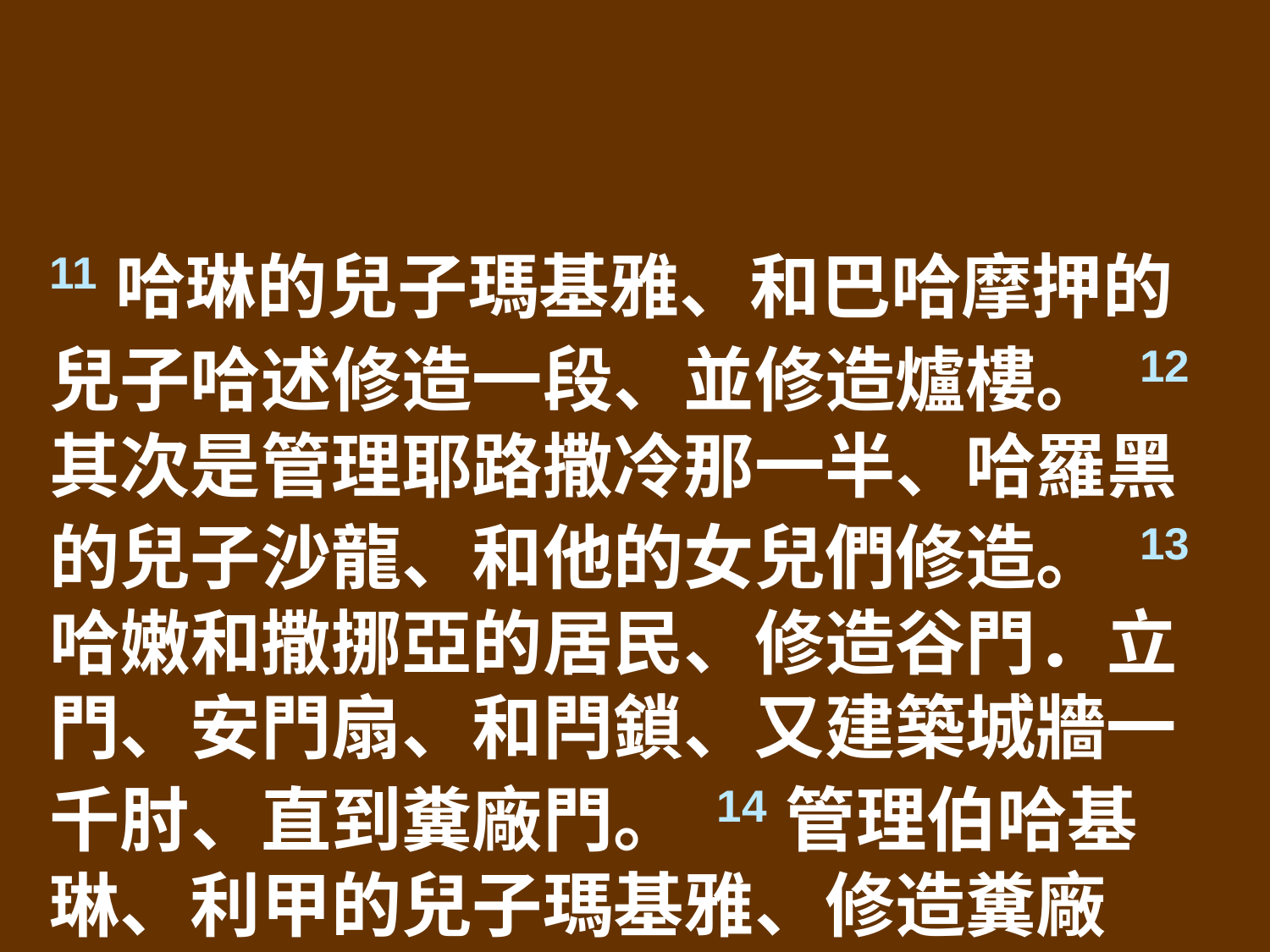

11哈琳的兒子瑪基雅、和巴哈摩押的兒子哈述修造一段、並修造爐樓。 12其次是管理耶路撒冷那一半、哈羅黑的兒子沙龍、和他的女兒們修造。 13哈嫩和撒挪亞的居民、修造谷門．立門、安門扇、和閂鎖、又建築城牆一千肘、直到糞廠門。 14管理伯哈基琳、利甲的兒子瑪基雅、修造糞廠門．立門、安門扇、和閂鎖。